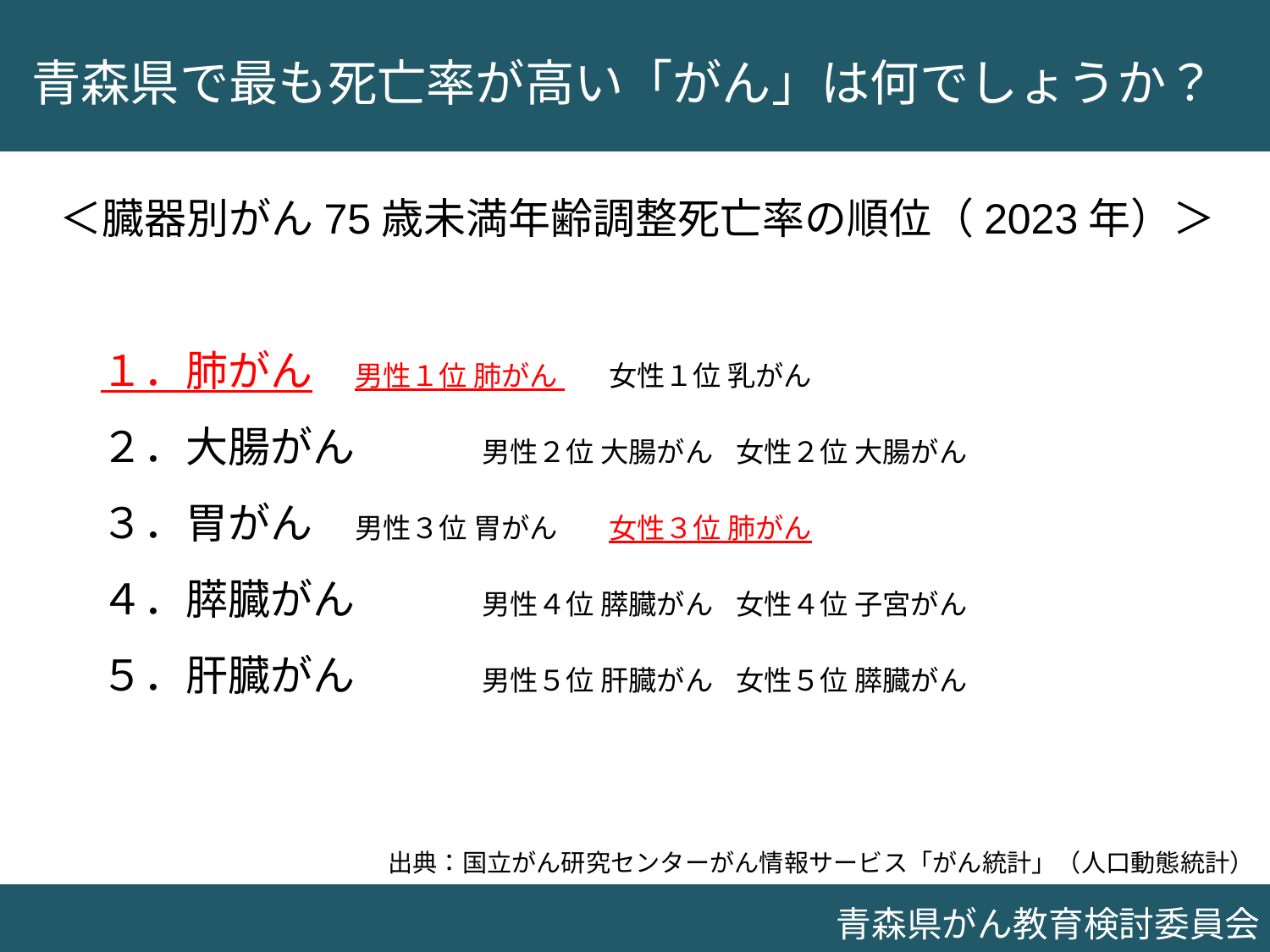

青森県で最も死亡率が高い「がん」は何でしょうか？
＜臓器別がん75歳未満年齢調整死亡率の順位（2023年）＞
１．肺がん	男性１位 肺がん 	女性１位 乳がん
２．大腸がん	男性２位 大腸がん	女性２位 大腸がん
３．胃がん	男性３位 胃がん	女性３位 肺がん
４．膵臓がん	男性４位 膵臓がん	女性４位 子宮がん
５．肝臓がん	男性５位 肝臓がん	女性５位 膵臓がん
出典：国立がん研究センターがん情報サービス「がん統計」（人口動態統計）

青森県がん教育検討委員会